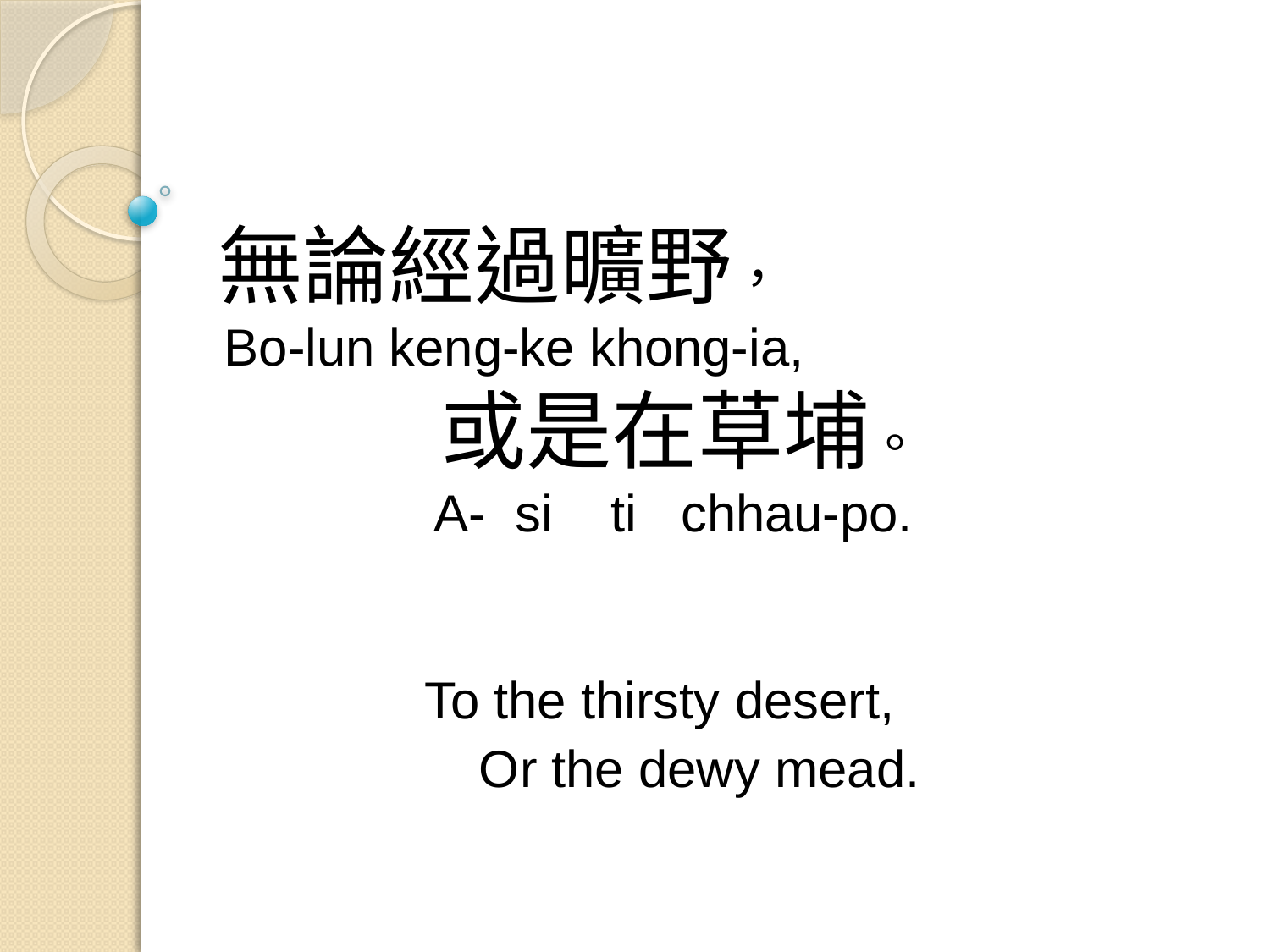

# 無論經過曠野， Bo-lun keng-ke khong-ia, 或是在草埔。 A-  si    ti   chhau-po. To the thirsty desert, Or the dewy mead.